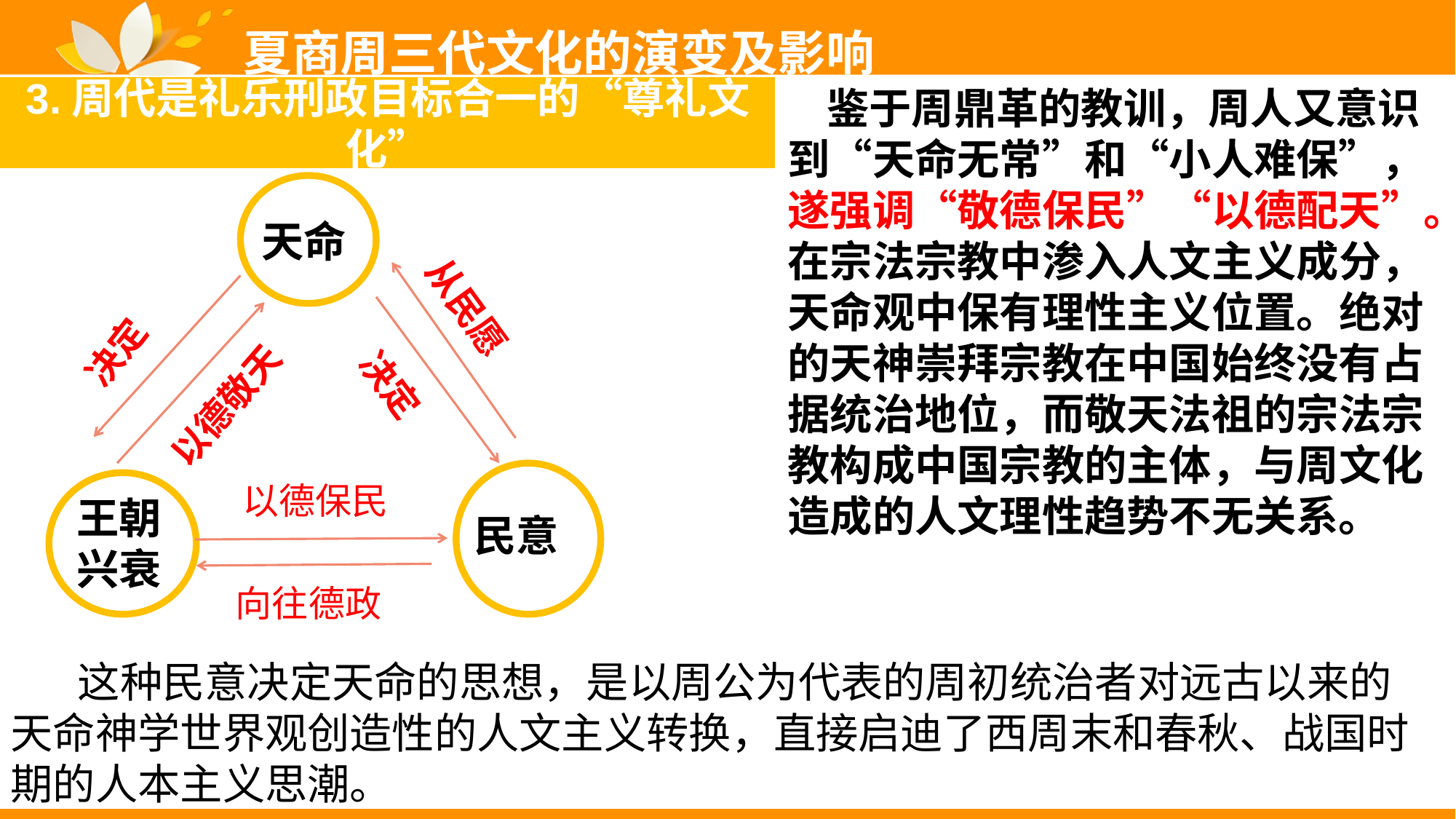

夏商周三代文化的演变及影响
3.周代是礼乐刑政目标合一的“尊礼文化”
   鉴于周鼎革的教训，周人又意识到“天命无常”和“小人难保”，遂强调“敬德保民”“以德配天”。在宗法宗教中渗入人文主义成分，天命观中保有理性主义位置。绝对的天神崇拜宗教在中国始终没有占据统治地位，而敬天法祖的宗法宗教构成中国宗教的主体，与周文化造成的人文理性趋势不无关系。

天命
从民愿
决定
决定
以德敬天

以德保民
王朝兴衰
民意
向往德政
      这种民意决定天命的思想，是以周公为代表的周初统治者对远古以来的天命神学世界观创造性的人文主义转换，直接启迪了西周末和春秋、战国时期的人本主义思潮。